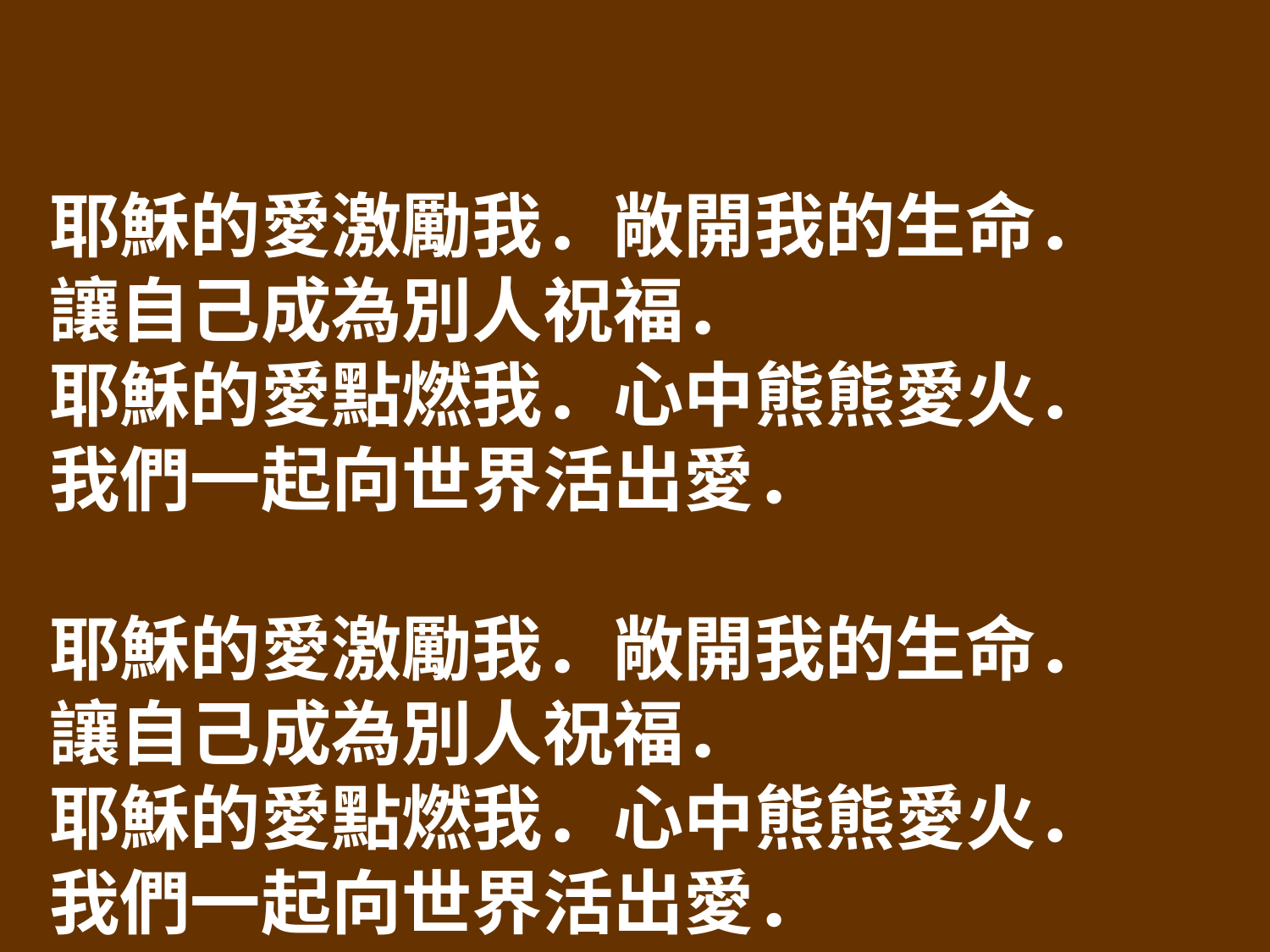

耶穌的愛激勵我．敞開我的生命．
讓自己成為別人祝福．
耶穌的愛點燃我．心中熊熊愛火．
我們一起向世界活出愛．

耶穌的愛激勵我．敞開我的生命．
讓自己成為別人祝福．
耶穌的愛點燃我．心中熊熊愛火．
我們一起向世界活出愛．